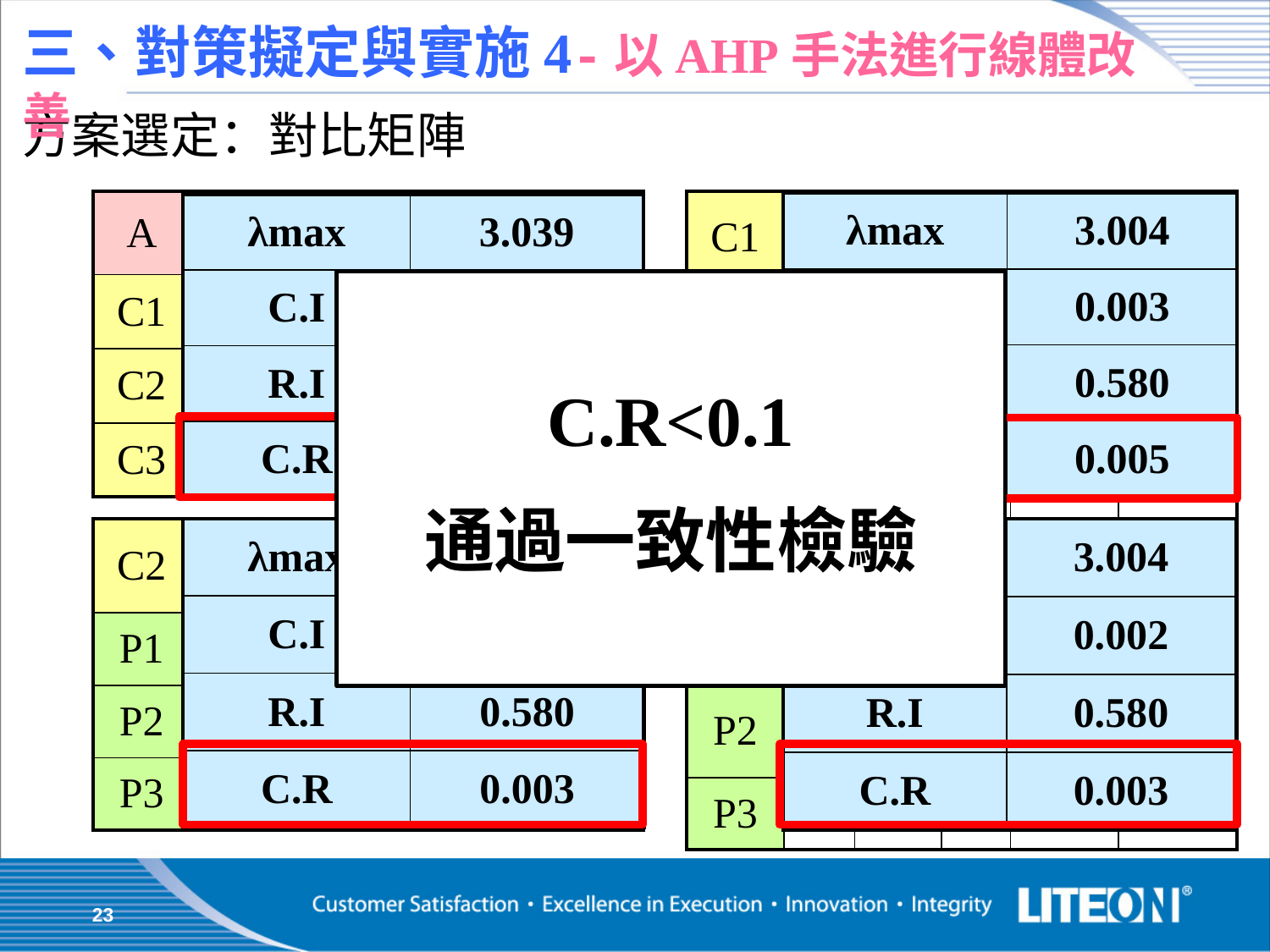

三、對策擬定與實施4-以AHP手法進行線體改善
方案選定：對比矩陣
| C1 | P1 | P2 | P3 | V | C1V |
| --- | --- | --- | --- | --- | --- |
| P1 | 1 | 1/2 | 1/5 | 0.129 | 0.386 |
| P2 | 2 | 1 | 1/2 | 0.277 | 0.831 |
| P3 | 5 | 2 | 1 | 0.595 | 1.791 |
| A | C1 | C2 | C3 | V | AV |
| --- | --- | --- | --- | --- | --- |
| C1 | 1 | 3 | 5 | 0.633 | 1.946 |
| C2 | 1/3 | 1 | 3 | 0.260 | 0.790 |
| C3 | 1/5 | 1/3 | 1 | 0.106 | 0.320 |
| λmax | 3.004 |
| --- | --- |
| C.I | 0.003 |
| R.I | 0.580 |
| C.R | 0.005 |
| λmax | 3.039 |
| --- | --- |
| C.I | 0.019 |
| R.I | 0.580 |
| C.R | 0.033 |
C.R<0.1
通過一致性檢驗

| λmax | 3.004 |
| --- | --- |
| C.I | 0.002 |
| R.I | 0.580 |
| C.R | 0.003 |
| λmax | 3.004 |
| --- | --- |
| C.I | 0.002 |
| R.I | 0.580 |
| C.R | 0.003 |
| C2 | P1 | P2 | P3 | V | C2V |
| --- | --- | --- | --- | --- | --- |
| P1 | 1 | 1/2 | 1/5 | 0.122 | 0.367 |
| P2 | 2 | 1 | 1/3 | 0.230 | 0.690 |
| P3 | 5 | 3 | 1 | 0.648 | 1.948 |
| C3 | P1 | P2 | P3 | V | C3V |
| --- | --- | --- | --- | --- | --- |
| P1 | 1 | 1/2 | 1/5 | 0.122 | 0.367 |
| P2 | 2 | 1 | 1/3 | 0.230 | 0.690 |
| P3 | 5 | 3 | 1 | 0.648 | 1.948 |

23